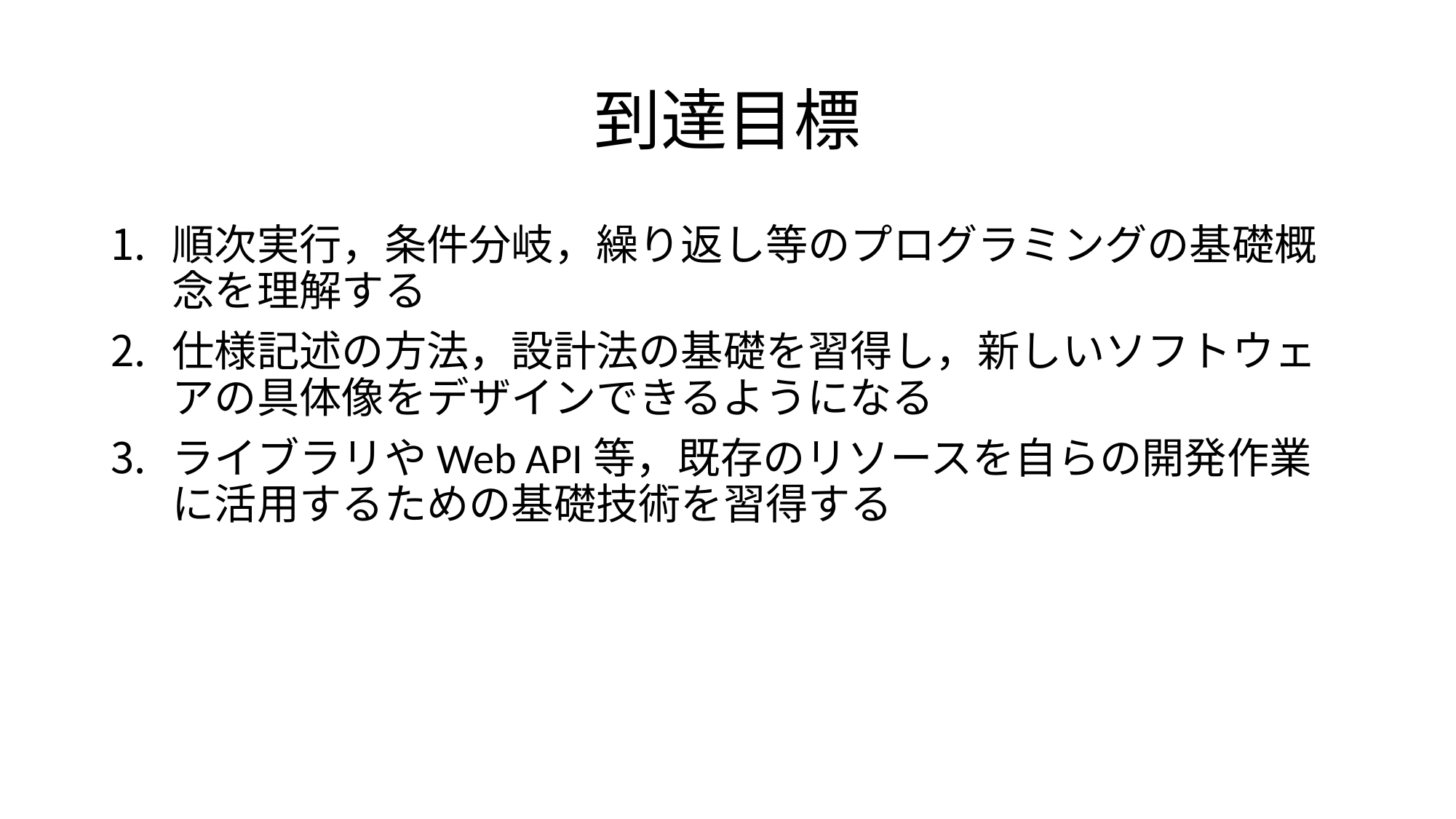

# 到達目標
順次実行，条件分岐，繰り返し等のプログラミングの基礎概念を理解する
仕様記述の方法，設計法の基礎を習得し，新しいソフトウェアの具体像をデザインできるようになる
ライブラリやWeb API等，既存のリソースを自らの開発作業に活用するための基礎技術を習得する